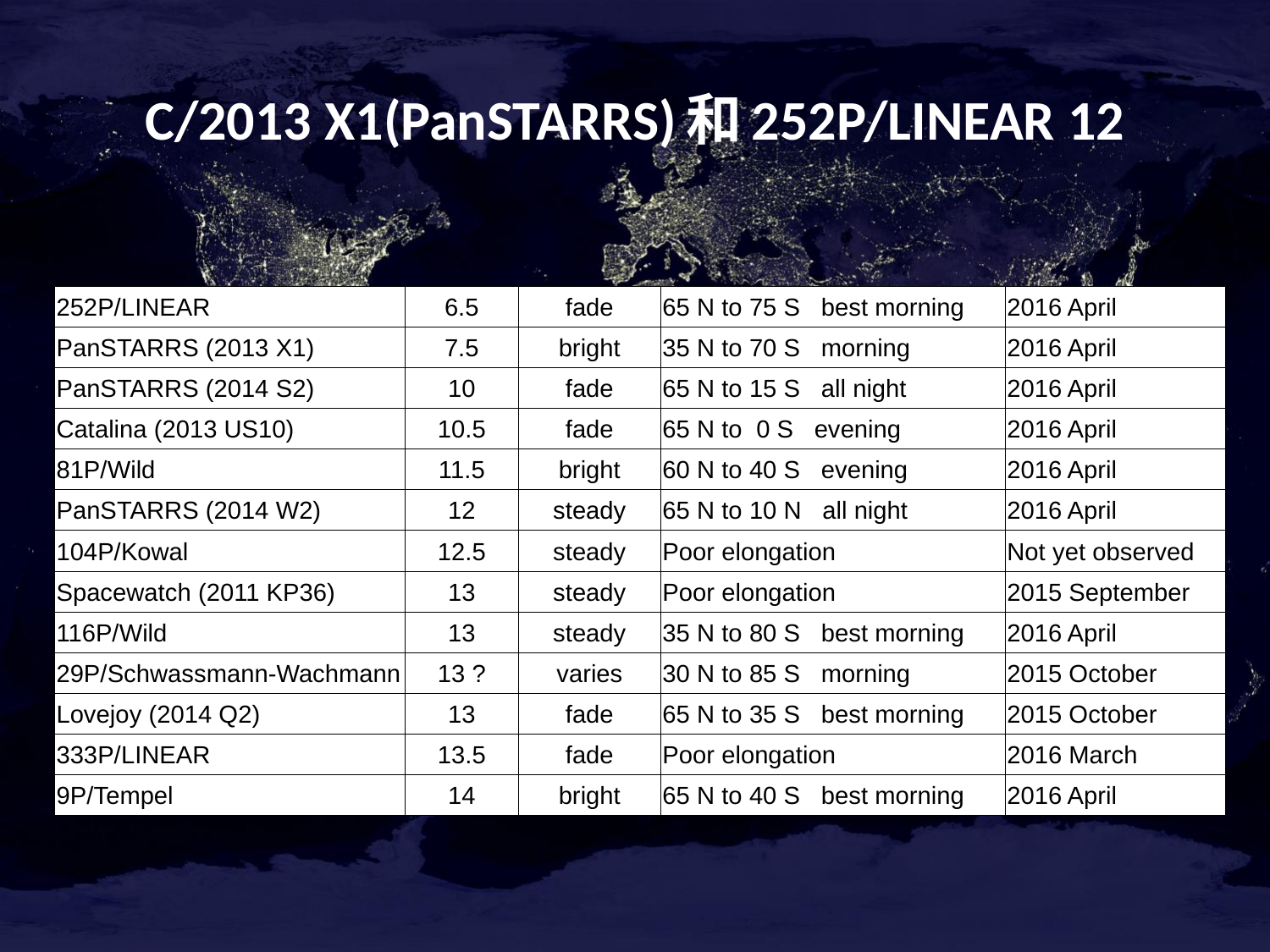

# C/2013 X1(PanSTARRS)和252P/LINEAR 12
| 252P/LINEAR | 6.5 | fade | 65 N to 75 S best morning | 2016 April |
| --- | --- | --- | --- | --- |
| PanSTARRS (2013 X1) | 7.5 | bright | 35 N to 70 S morning | 2016 April |
| PanSTARRS (2014 S2) | 10 | fade | 65 N to 15 S all night | 2016 April |
| Catalina (2013 US10) | 10.5 | fade | 65 N to 0 S evening | 2016 April |
| 81P/Wild | 11.5 | bright | 60 N to 40 S evening | 2016 April |
| PanSTARRS (2014 W2) | 12 | steady | 65 N to 10 N all night | 2016 April |
| 104P/Kowal | 12.5 | steady | Poor elongation | Not yet observed |
| Spacewatch (2011 KP36) | 13 | steady | Poor elongation | 2015 September |
| 116P/Wild | 13 | steady | 35 N to 80 S best morning | 2016 April |
| 29P/Schwassmann-Wachmann | 13 ? | varies | 30 N to 85 S morning | 2015 October |
| Lovejoy (2014 Q2) | 13 | fade | 65 N to 35 S best morning | 2015 October |
| 333P/LINEAR | 13.5 | fade | Poor elongation | 2016 March |
| 9P/Tempel | 14 | bright | 65 N to 40 S best morning | 2016 April |